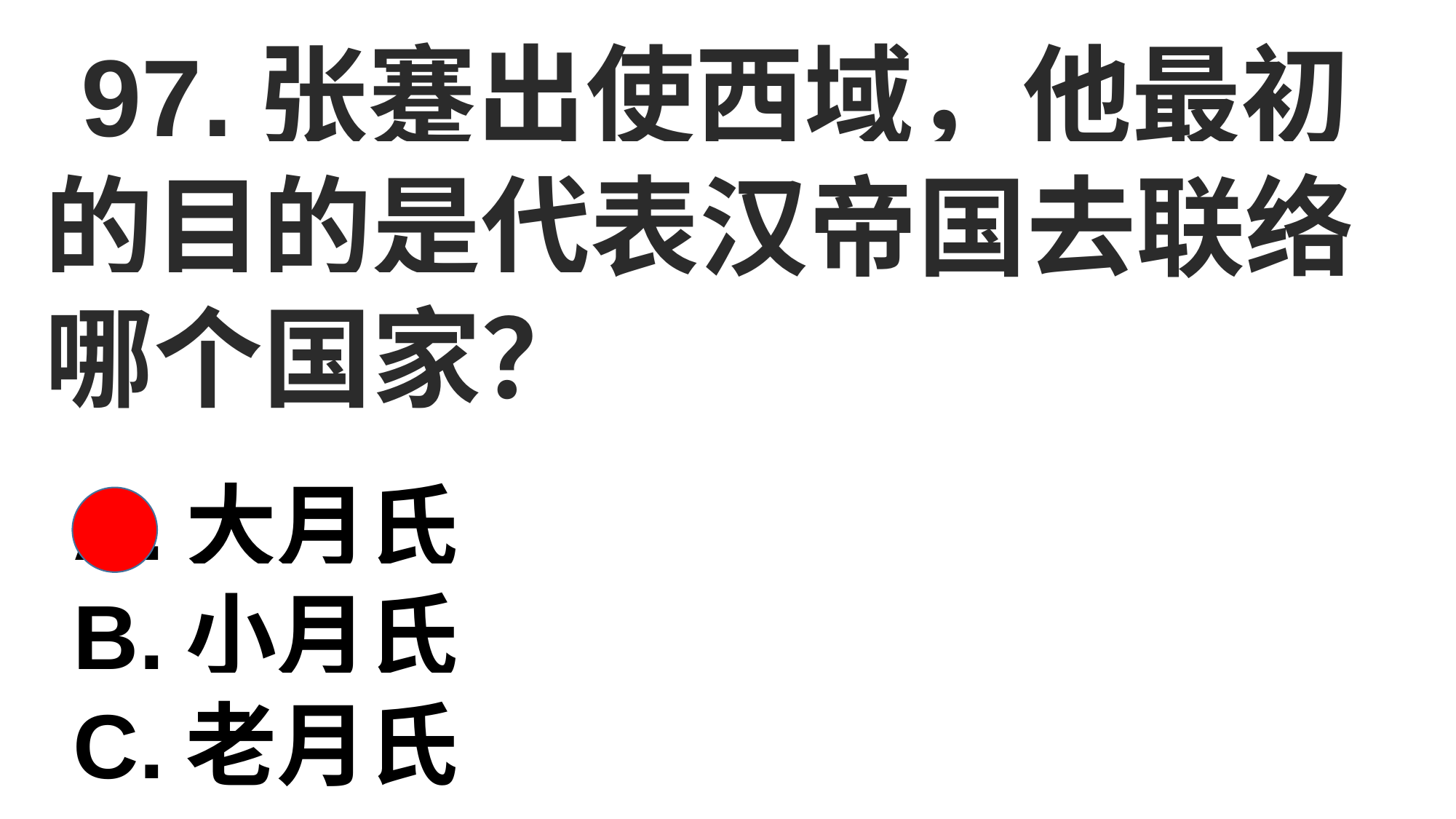

97.张蹇出使西域，他最初的目的是代表汉帝国去联络哪个国家？

A.大月氏
B.小月氏
C.老月氏